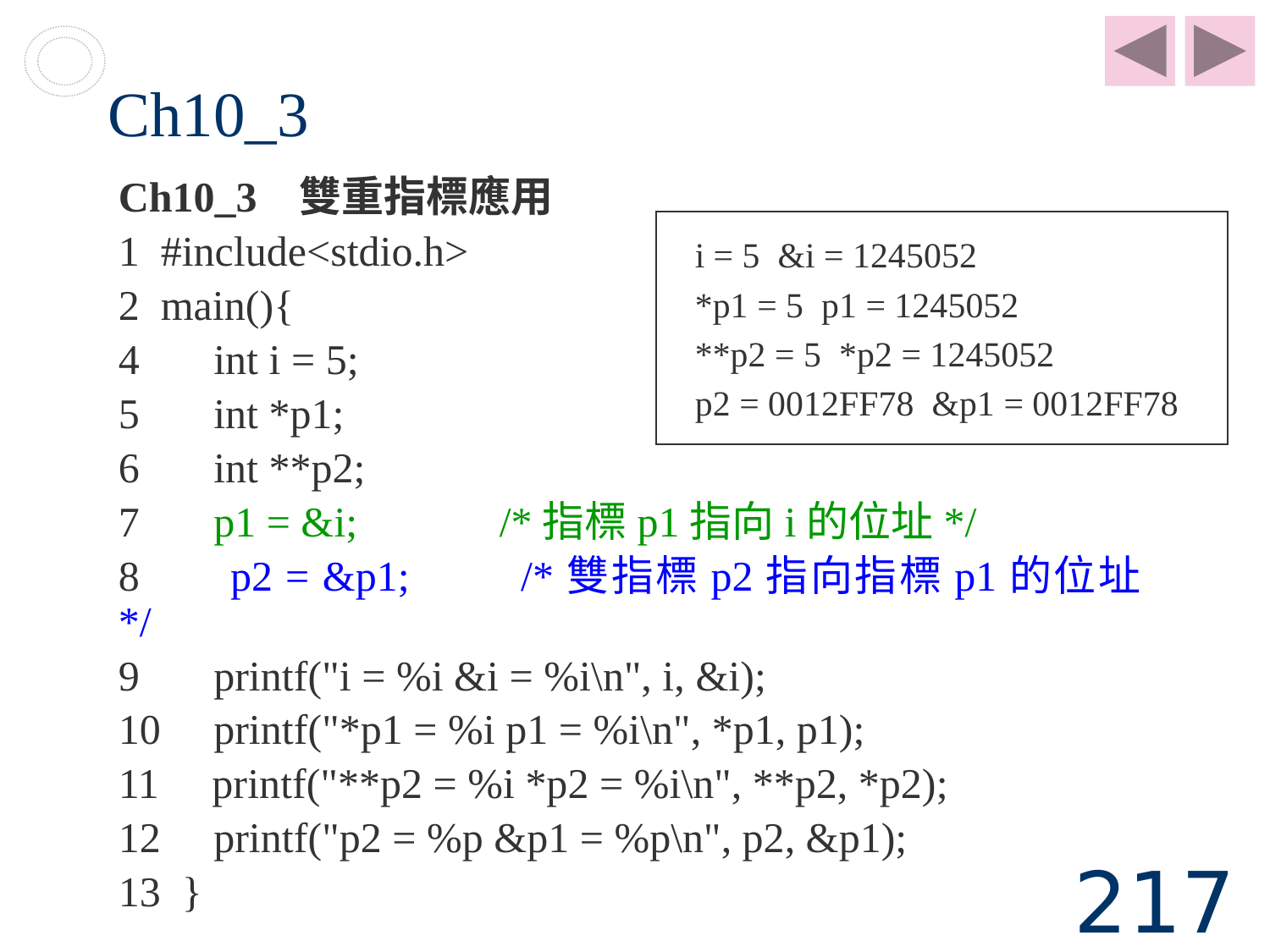

# Ch10_3
Ch10_3   雙重指標應用
1  #include<stdio.h>
2  main(){
4       int i = 5;
5       int *p1;
6       int **p2;
7       p1 = &i;	 	/*指標p1指向i的位址*/
8       p2 = &p1;	/*雙指標p2指向指標p1的位址 */
9       printf("i = %i &i = %i\n", i, &i);
10     printf("*p1 = %i p1 = %i\n", *p1, p1);
11     printf("**p2 = %i *p2 = %i\n", **p2, *p2);
12     printf("p2 = %p &p1 = %p\n", p2, &p1);
13  }
i = 5  &i = 1245052
*p1 = 5  p1 = 1245052
**p2 = 5  *p2 = 1245052
p2 = 0012FF78  &p1 = 0012FF78
217